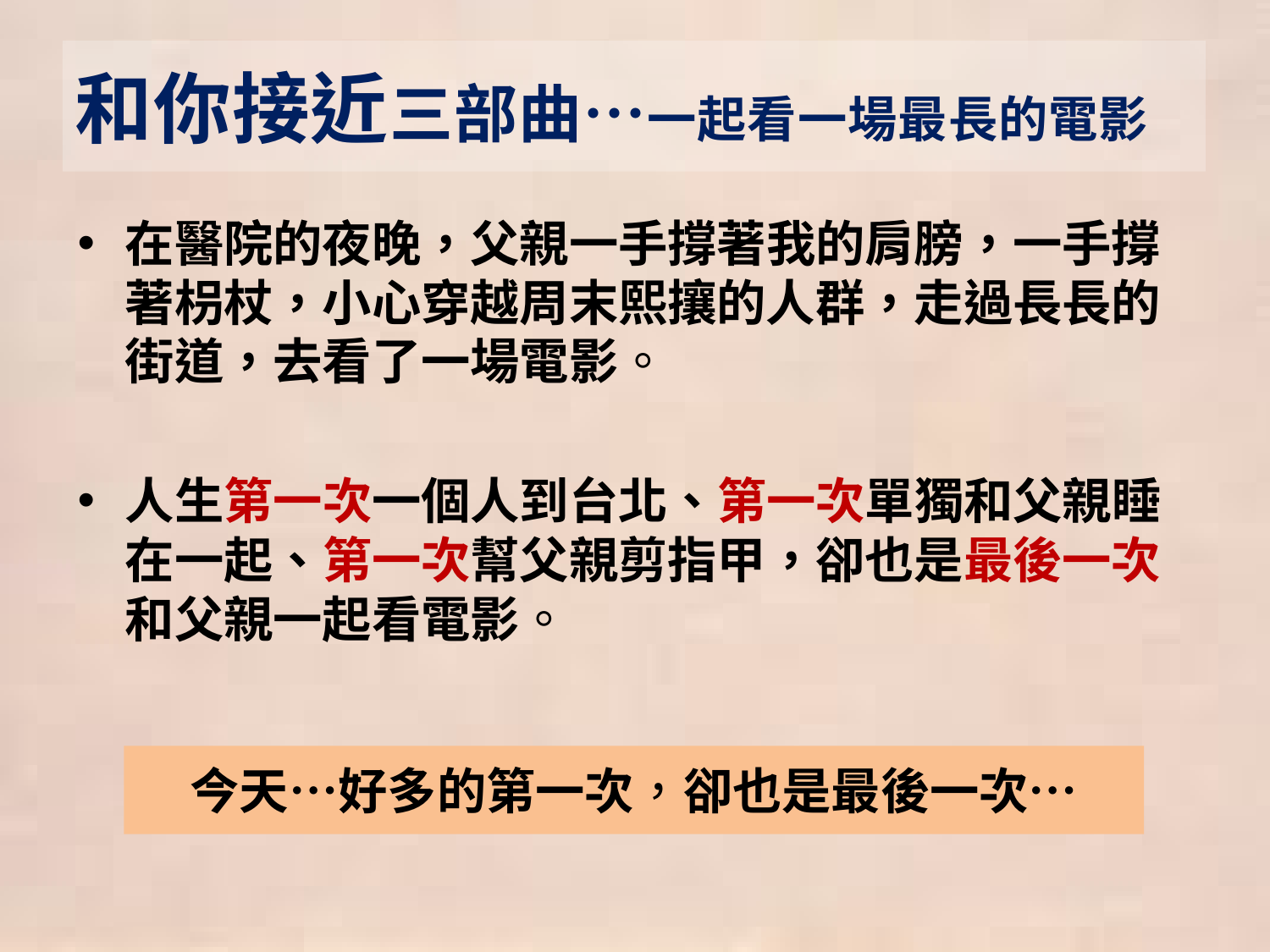

# 和你接近三部曲…一起看一場最長的電影
在醫院的夜晚，父親一手撐著我的肩膀，一手撐著枴杖，小心穿越周末熙攘的人群，走過長長的街道，去看了一場電影。

人生第一次一個人到台北、第一次單獨和父親睡在一起、第一次幫父親剪指甲，卻也是最後一次和父親一起看電影。

今天…好多的第一次，卻也是最後一次…